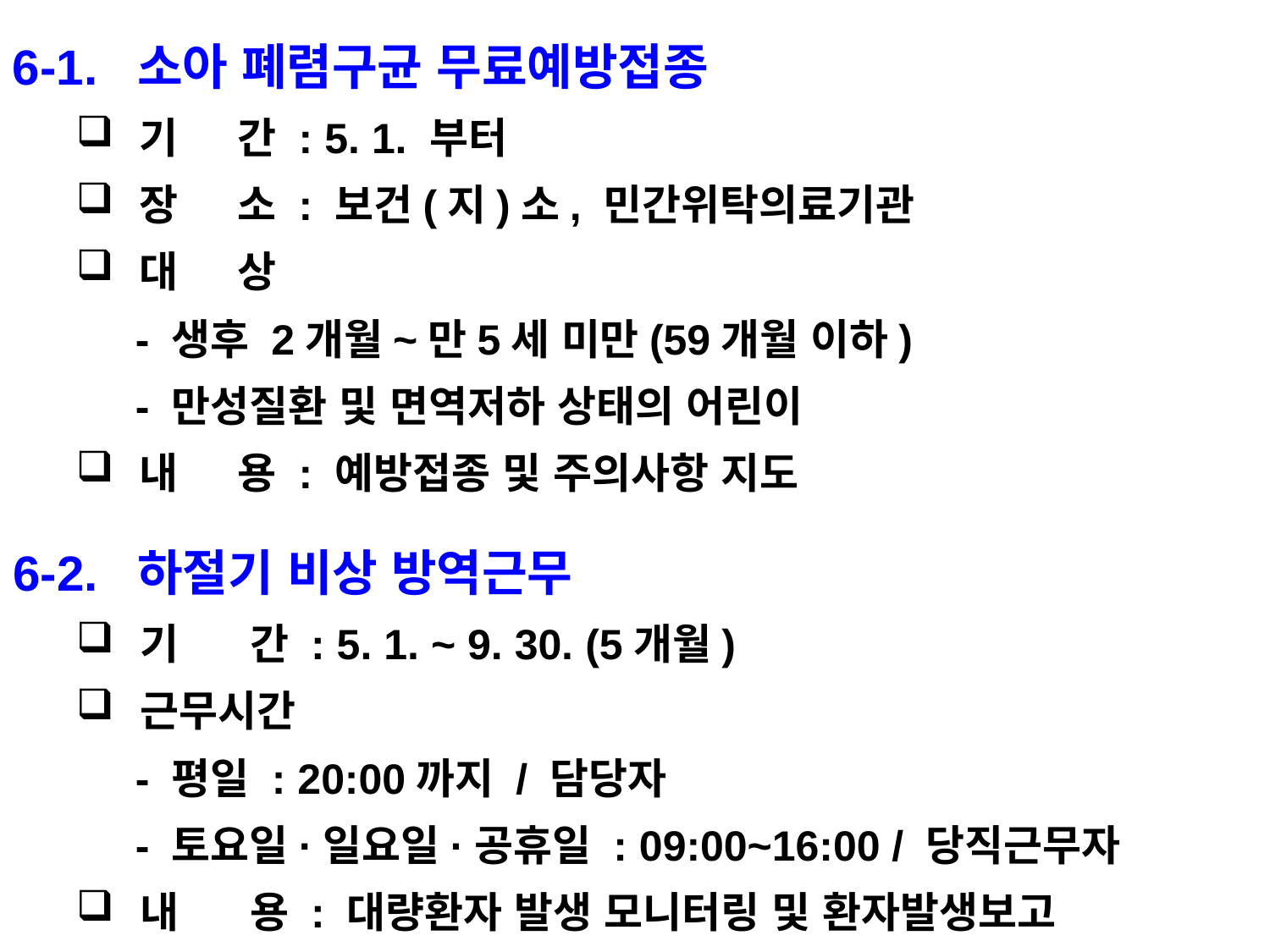

6-1.  소아 폐렴구균 무료예방접종
기     간 : 5. 1. 부터
장     소 : 보건(지)소, 민간위탁의료기관
대     상
     - 생후 2개월~만5세 미만(59개월 이하)
     - 만성질환 및 면역저하 상태의 어린이
내     용 : 예방접종 및 주의사항 지도
6-2.  하절기 비상 방역근무
기      간 : 5. 1. ~ 9. 30. (5개월)
근무시간
     - 평일 : 20:00까지 / 담당자
     - 토요일·일요일·공휴일 : 09:00~16:00 / 당직근무자
내      용 : 대량환자 발생 모니터링 및 환자발생보고